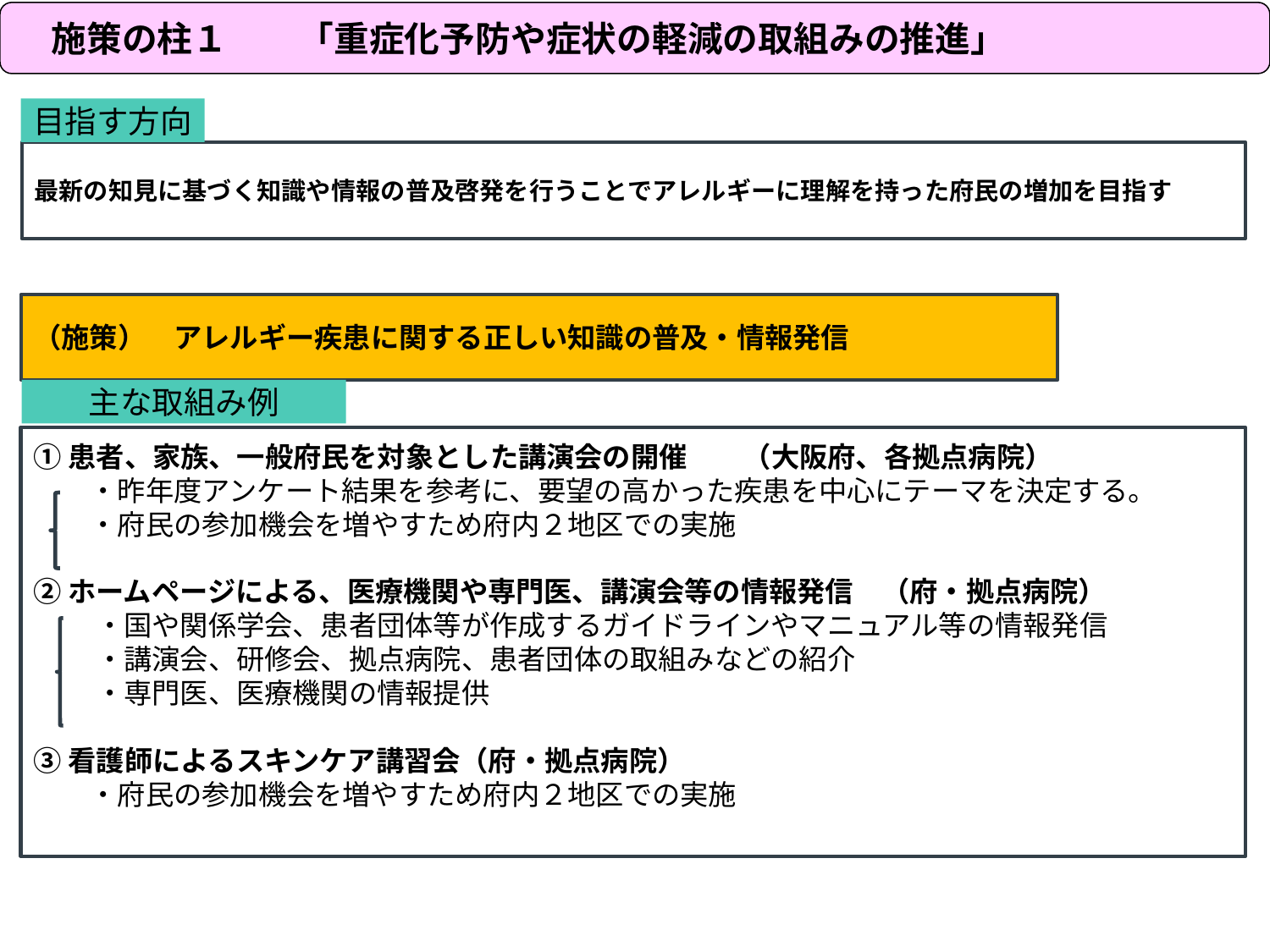

施策の柱１　　「重症化予防や症状の軽減の取組みの推進」

目指す方向
最新の知見に基づく知識や情報の普及啓発を行うことでアレルギーに理解を持った府民の増加を目指す
（施策）　アレルギー疾患に関する正しい知識の普及・情報発信
主な取組み例
①患者、家族、一般府民を対象とした講演会の開催　　（大阪府、各拠点病院）
　　・昨年度アンケート結果を参考に、要望の高かった疾患を中心にテーマを決定する。
　　・府民の参加機会を増やすため府内２地区での実施

②ホームページによる、医療機関や専門医、講演会等の情報発信　（府・拠点病院）
　　 ・国や関係学会、患者団体等が作成するガイドラインやマニュアル等の情報発信
　　 ・講演会、研修会、拠点病院、患者団体の取組みなどの紹介
　　 ・専門医、医療機関の情報提供

③看護師によるスキンケア講習会（府・拠点病院）
　　・府民の参加機会を増やすため府内２地区での実施